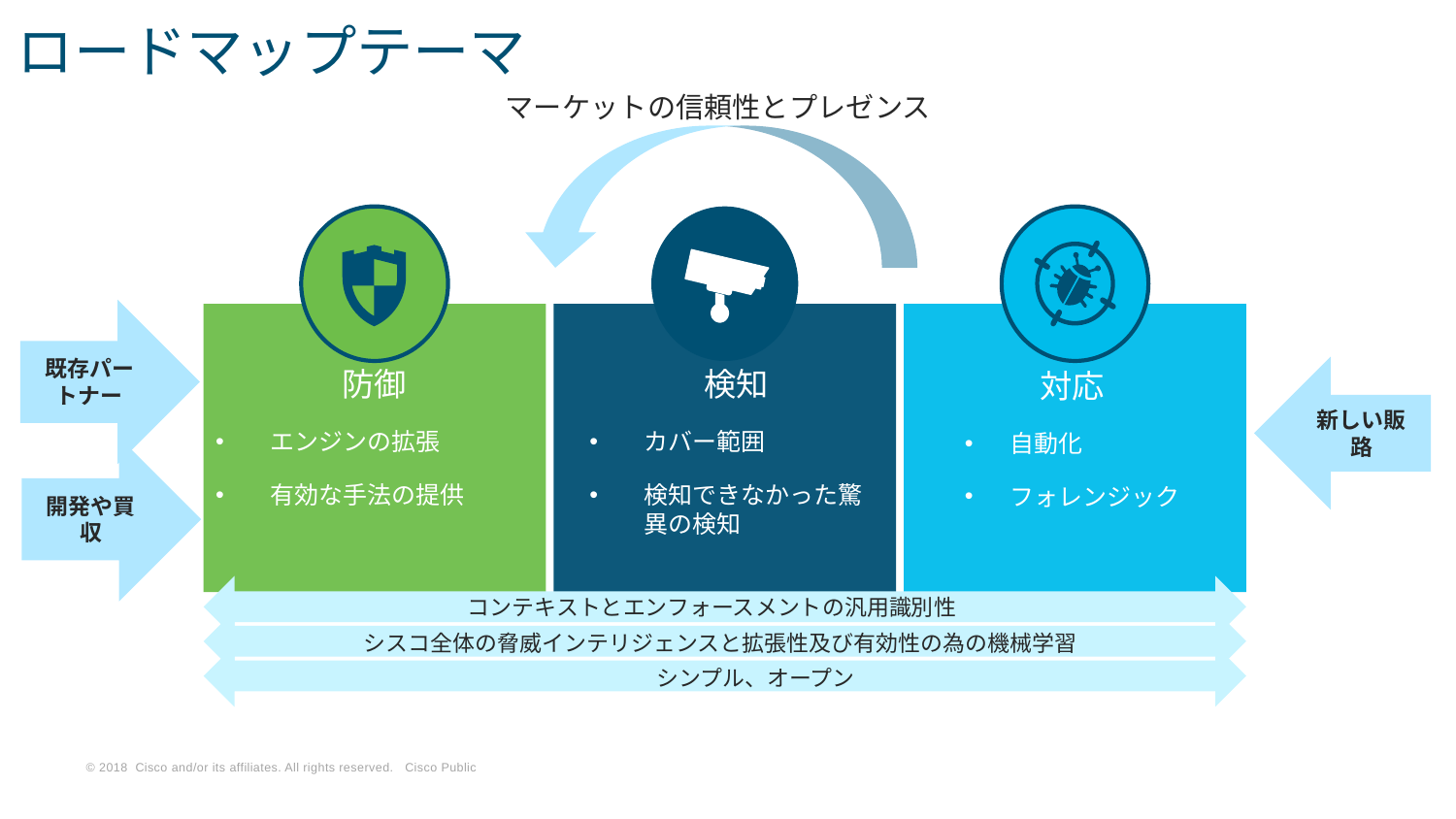

# ロードマップテーマ
マーケットの信頼性とプレゼンス

既存パートナー

検知
カバー範囲
検知できなかった驚異の検知
新しい販路
防御
エンジンの拡張
有効な手法の提供

対応
自動化
フォレンジック

開発や買収

コンテキストとエンフォースメントの汎用識別性

シスコ全体の脅威インテリジェンスと拡張性及び有効性の為の機械学習

シンプル、オープン